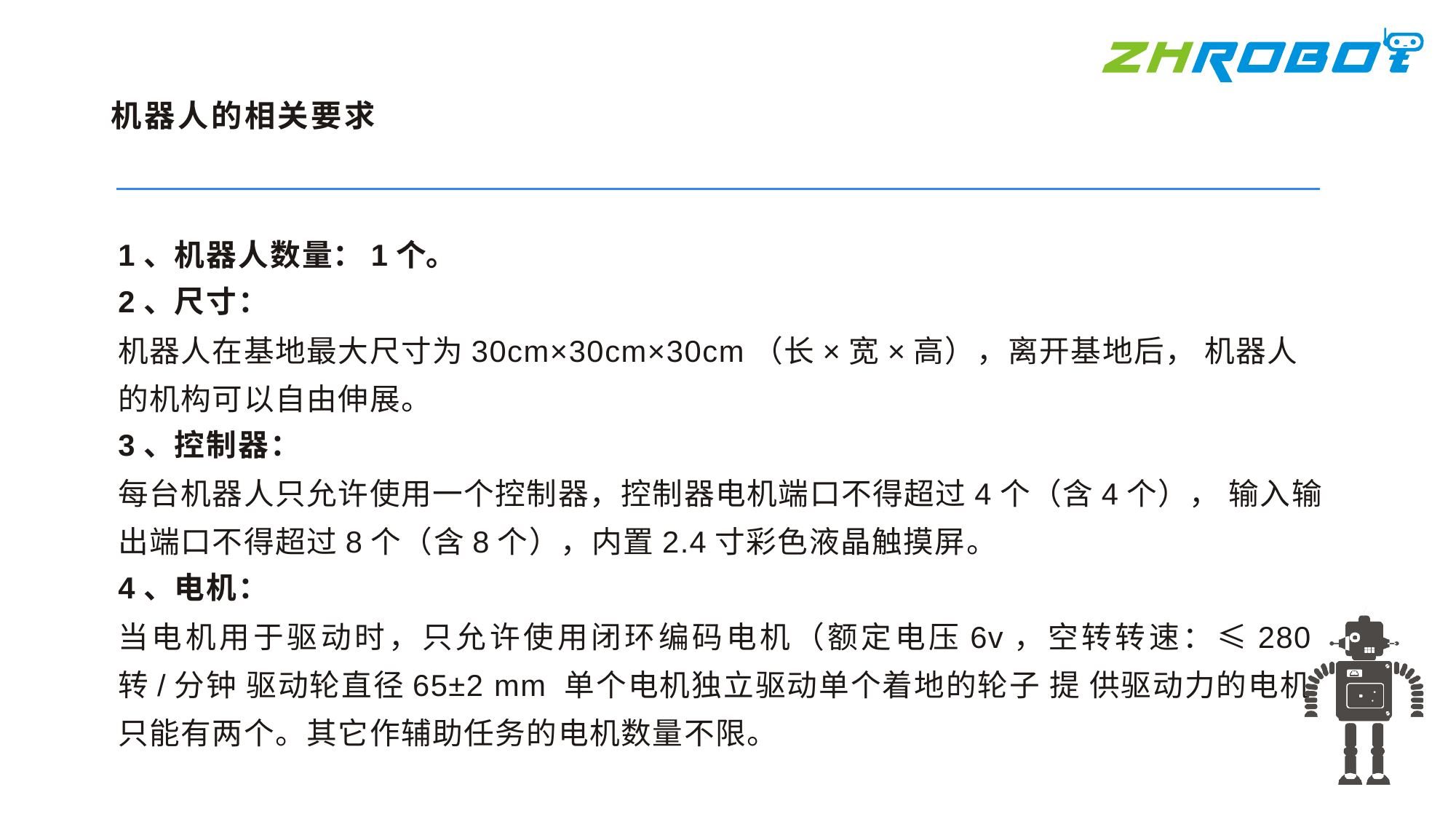

机器人的相关要求

1、机器人数量：1个。
2、尺寸：
机器人在基地最大尺寸为30cm×30cm×30cm（长×宽×高），离开基地后， 机器人的机构可以自由伸展。
3、控制器：
每台机器人只允许使用一个控制器，控制器电机端口不得超过4个（含4个）， 输入输出端口不得超过8个（含8个），内置2.4寸彩色液晶触摸屏。
4、电机：
当电机用于驱动时，只允许使用闭环编码电机（额定电压6v，空转转速：≤280 转/分钟 驱动轮直径65±2 mm 单个电机独立驱动单个着地的轮子 提 供驱动力的电机只能有两个。其它作辅助任务的电机数量不限。